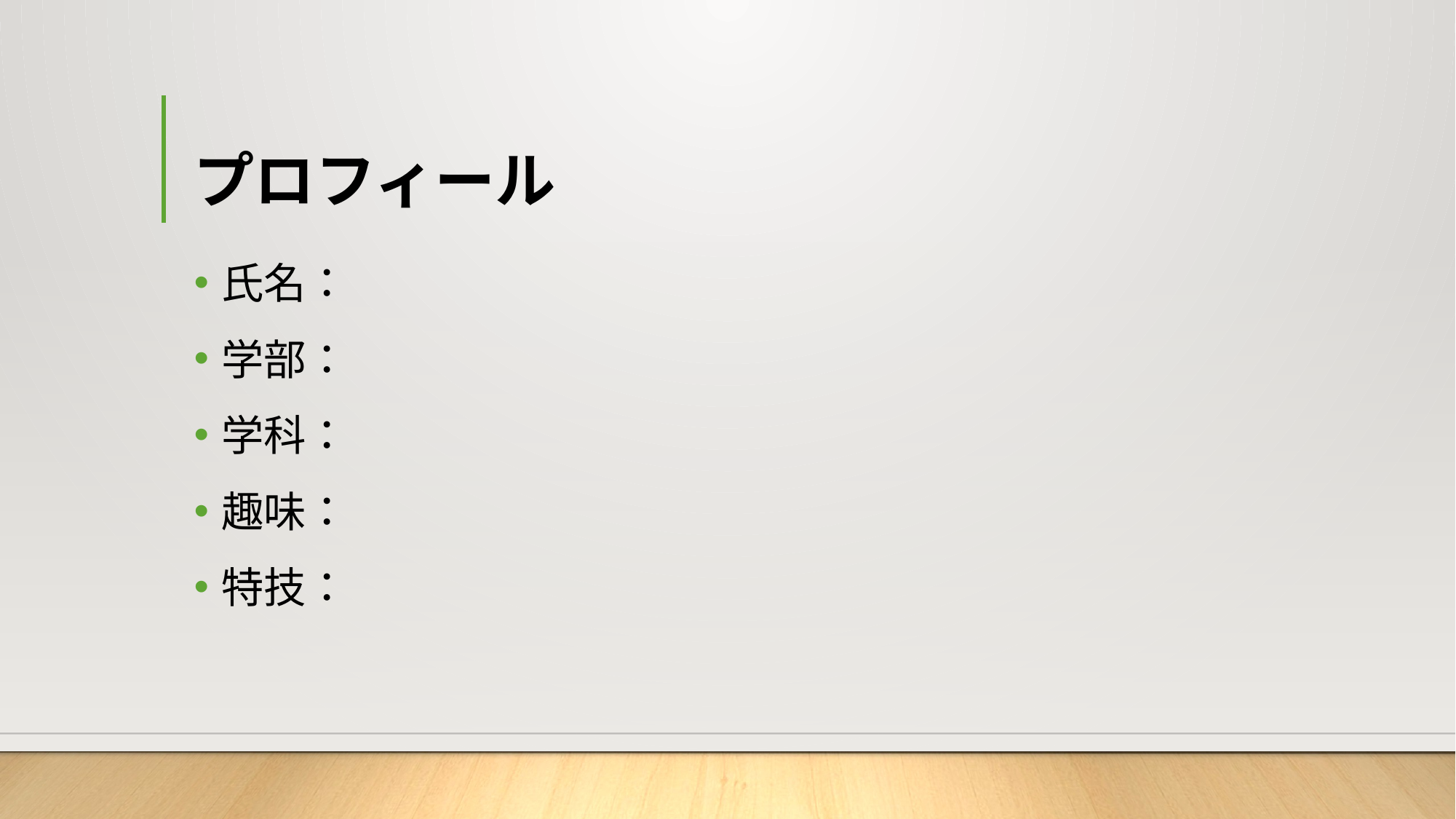

# プロフィール
氏名：
学部：
学科：
趣味：
特技：